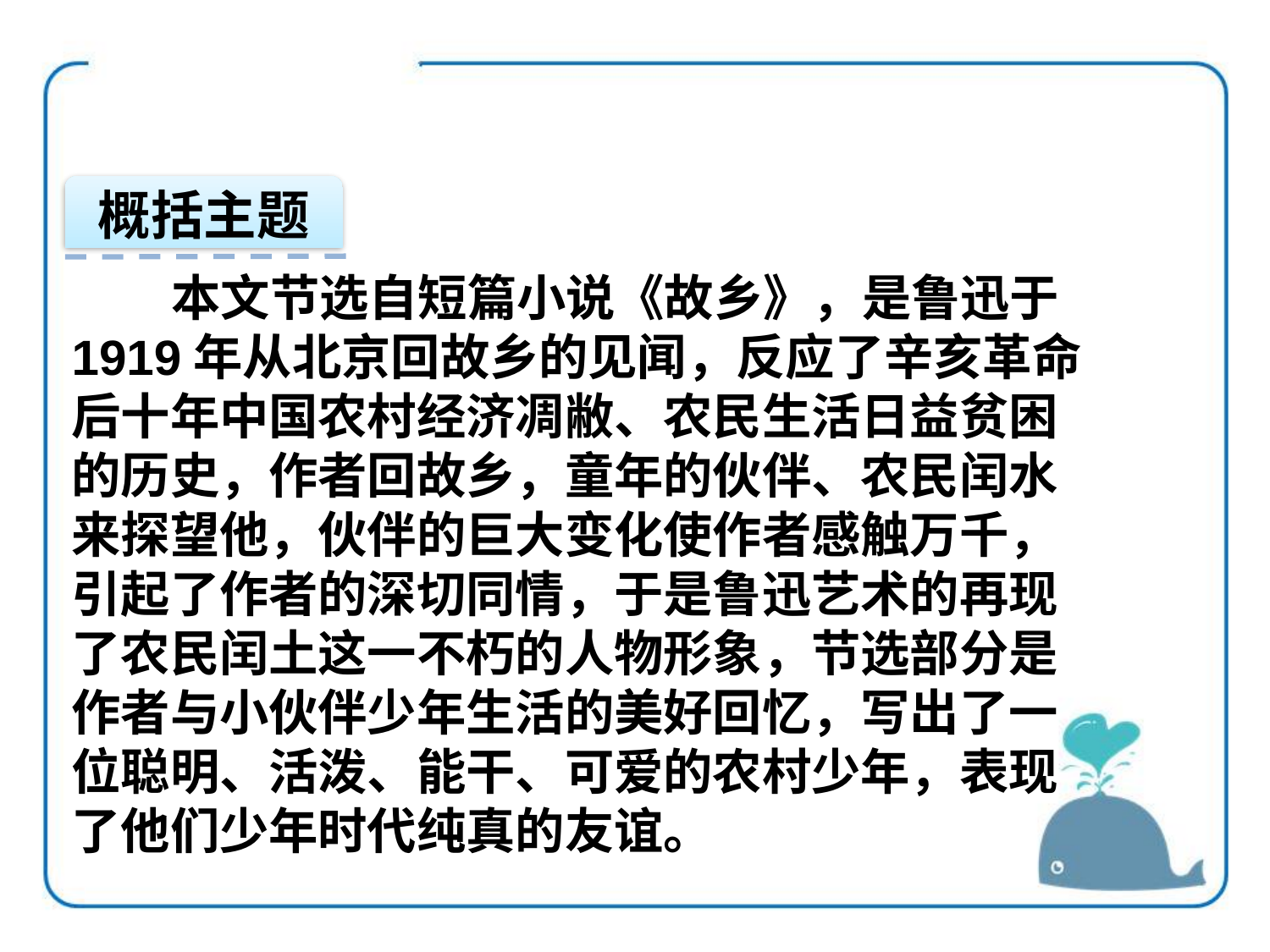

概括主题

        本文节选自短篇小说《故乡》，是鲁迅于1919年从北京回故乡的见闻，反应了辛亥革命后十年中国农村经济凋敝、农民生活日益贫困的历史，作者回故乡，童年的伙伴、农民闰水来探望他，伙伴的巨大变化使作者感触万千，引起了作者的深切同情，于是鲁迅艺术的再现了农民闰土这一不朽的人物形象，节选部分是作者与小伙伴少年生活的美好回忆，写出了一位聪明、活泼、能干、可爱的农村少年，表现了他们少年时代纯真的友谊。